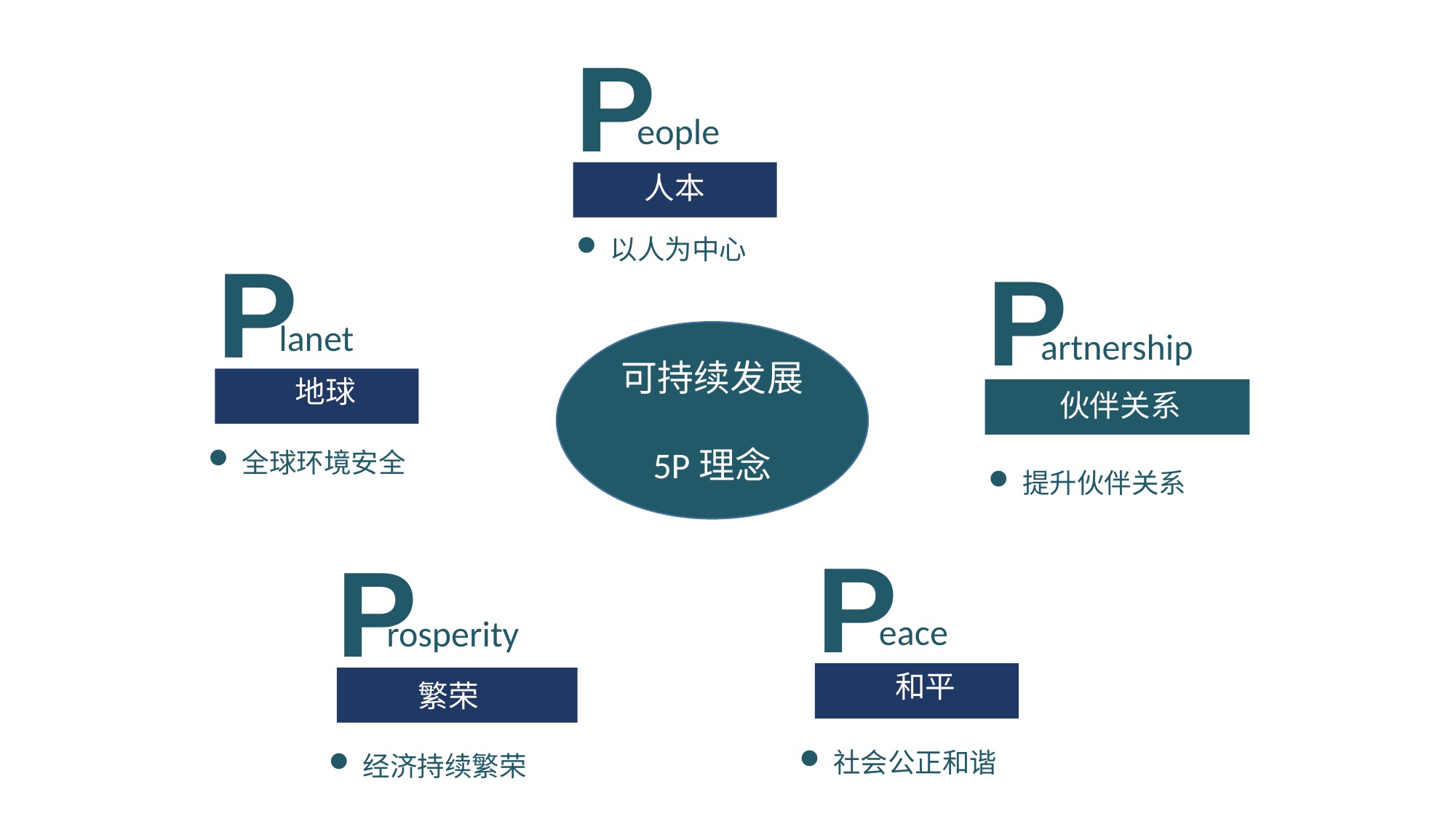

P
eople

人本
以人为中心
P
lanet
地球

P
artnership

伙伴关系
可持续发展

5P理念
全球环境安全
提升伙伴关系
P
eace
和平

P
rosperity

繁荣
可持续发展
社会公正和谐
经济持续繁荣